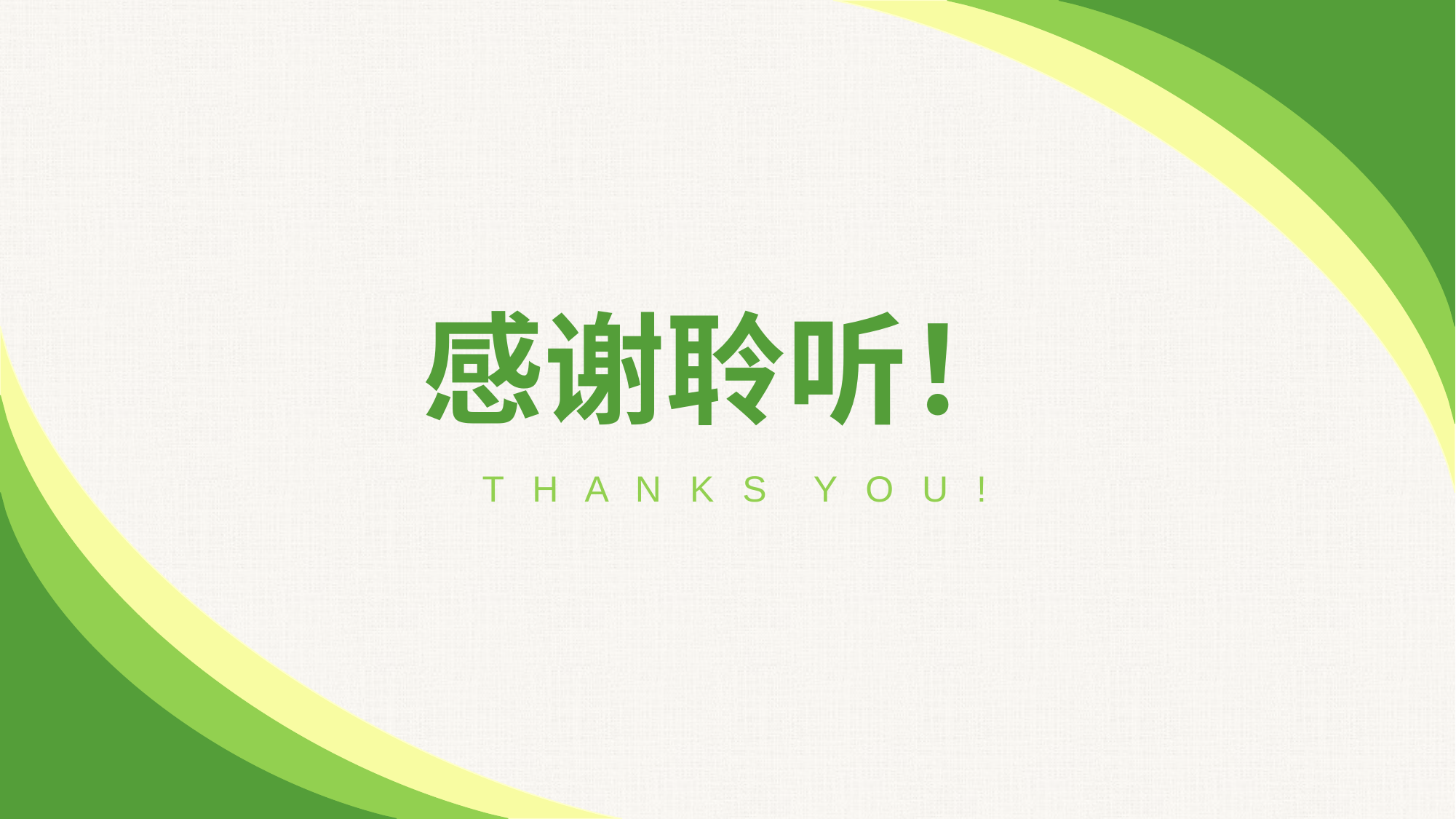

感谢聆听！
T H A N K S  Y O U !